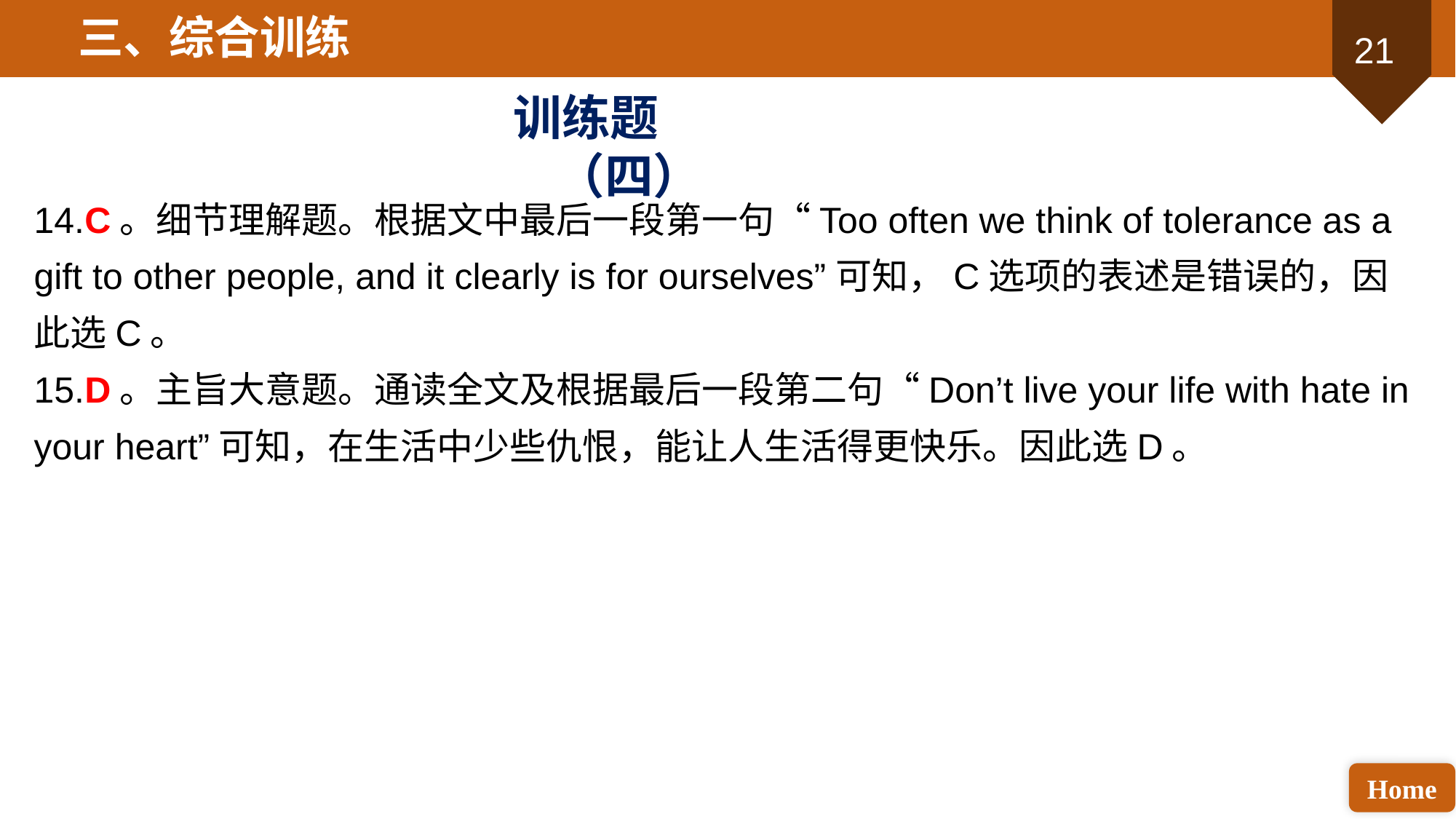

三、综合训练
训练题（四）
14.C。细节理解题。根据文中最后一段第一句“Too often we think of tolerance as a gift to other people, and it clearly is for ourselves”可知，C选项的表述是错误的，因此选C。
15.D。主旨大意题。通读全文及根据最后一段第二句“Don’t live your life with hate in your heart”可知，在生活中少些仇恨，能让人生活得更快乐。因此选D。